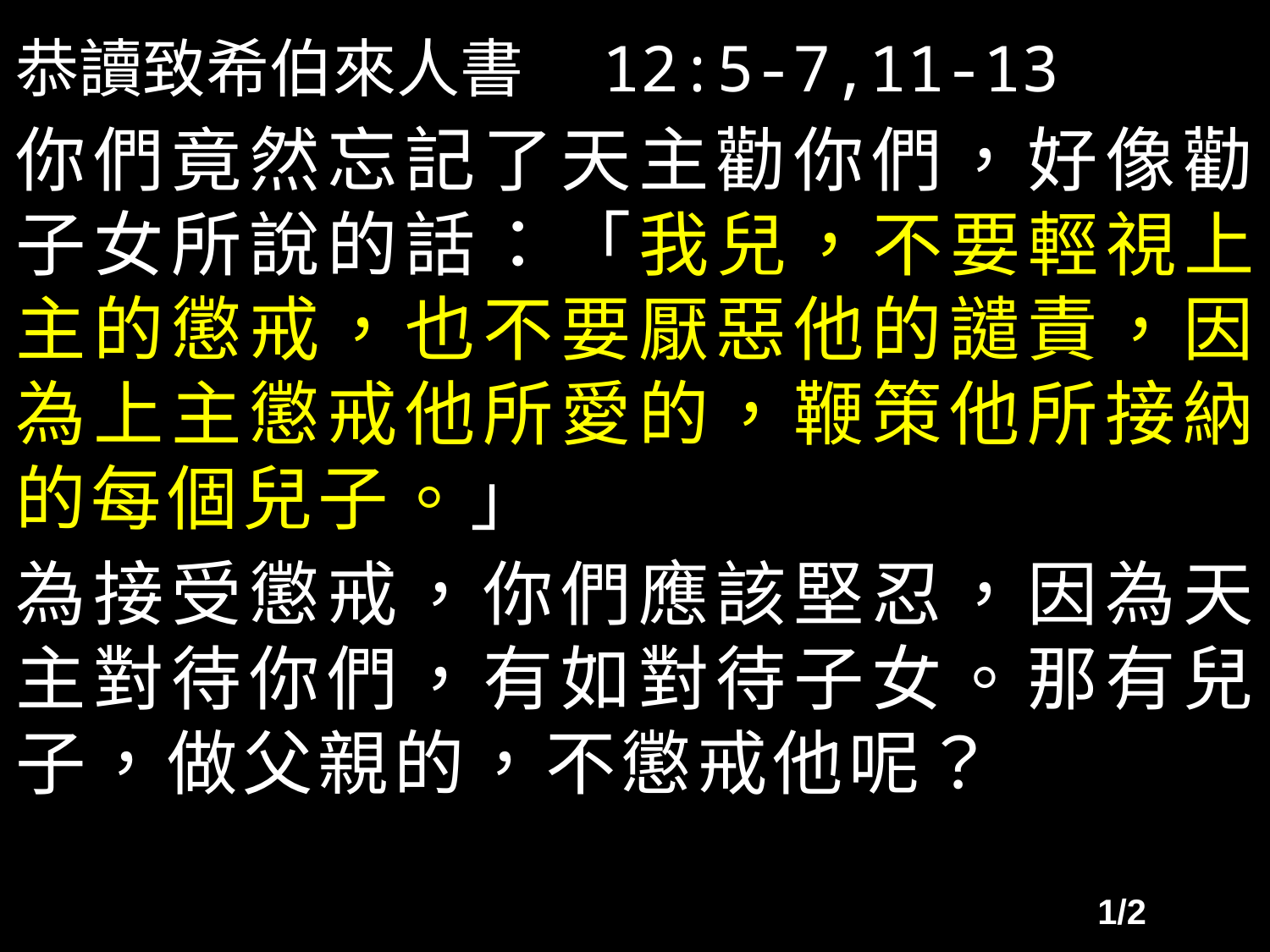

恭讀致希伯來人書　12:5-7,11-13
你們竟然忘記了天主勸你們，好像勸子女所說的話：「我兒，不要輕視上主的懲戒，也不要厭惡他的譴責，因為上主懲戒他所愛的，鞭策他所接納的每個兒子。」
為接受懲戒，你們應該堅忍，因為天主對待你們，有如對待子女。那有兒子，做父親的，不懲戒他呢？
1/2